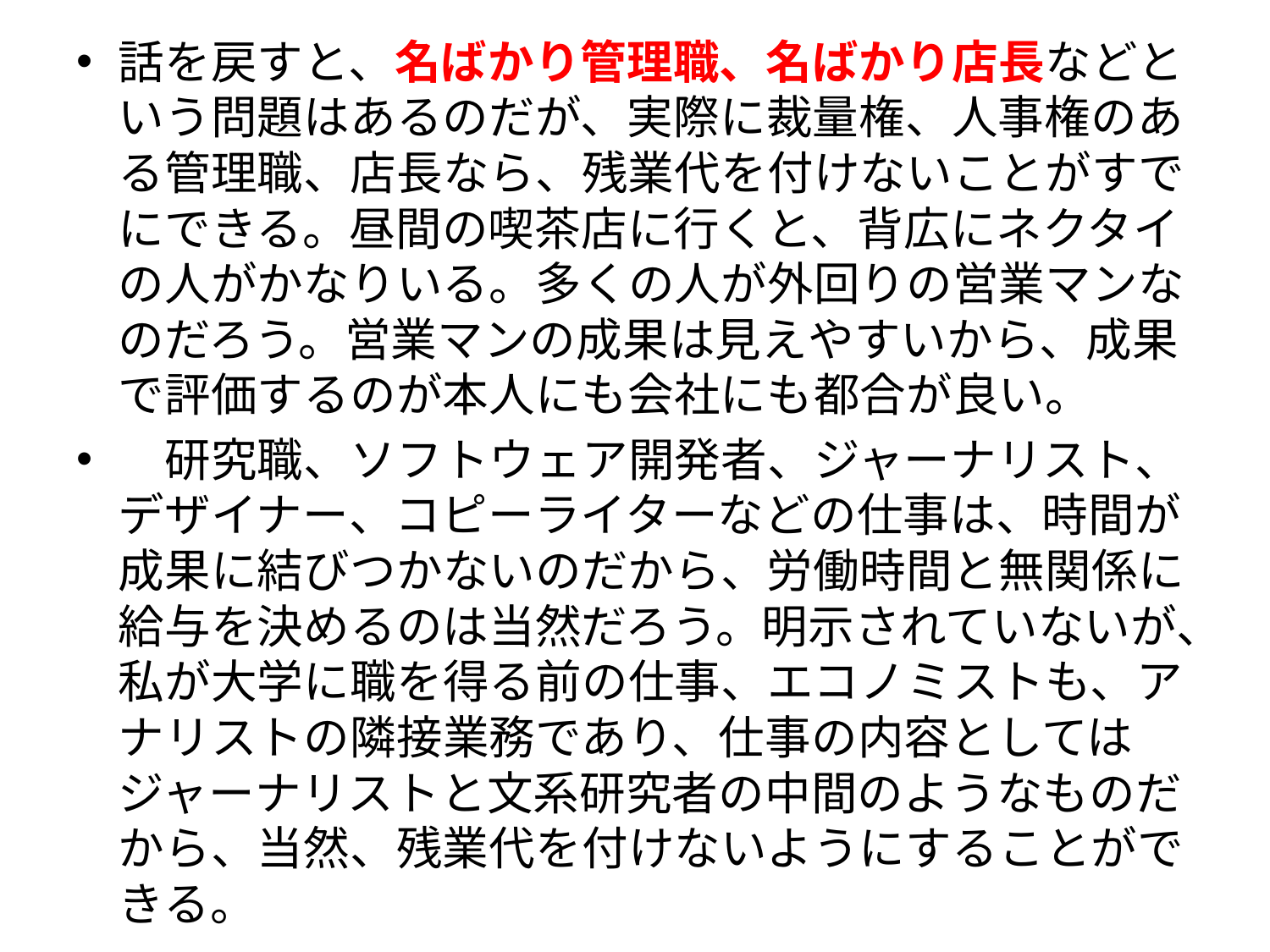

話を戻すと、名ばかり管理職、名ばかり店長などという問題はあるのだが、実際に裁量権、人事権のある管理職、店長なら、残業代を付けないことがすでにできる。昼間の喫茶店に行くと、背広にネクタイの人がかなりいる。多くの人が外回りの営業マンなのだろう。営業マンの成果は見えやすいから、成果で評価するのが本人にも会社にも都合が良い。
　研究職、ソフトウェア開発者、ジャーナリスト、デザイナー、コピーライターなどの仕事は、時間が成果に結びつかないのだから、労働時間と無関係に給与を決めるのは当然だろう。明示されていないが、私が大学に職を得る前の仕事、エコノミストも、アナリストの隣接業務であり、仕事の内容としてはジャーナリストと文系研究者の中間のようなものだから、当然、残業代を付けないようにすることができる。